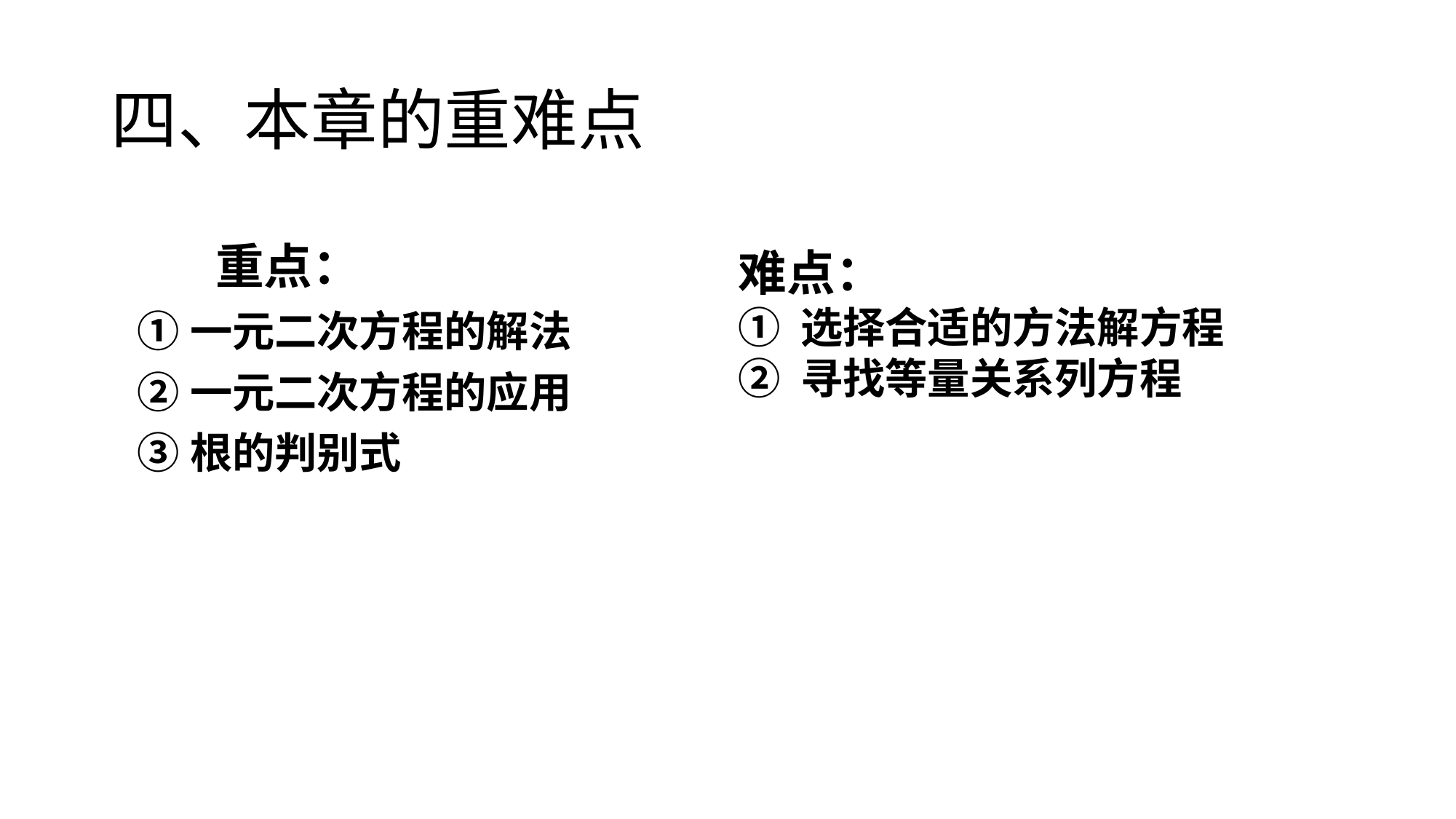

# 四、本章的重难点
      重点：
①一元二次方程的解法
②一元二次方程的应用
③根的判别式
难点：
① 选择合适的方法解方程
② 寻找等量关系列方程